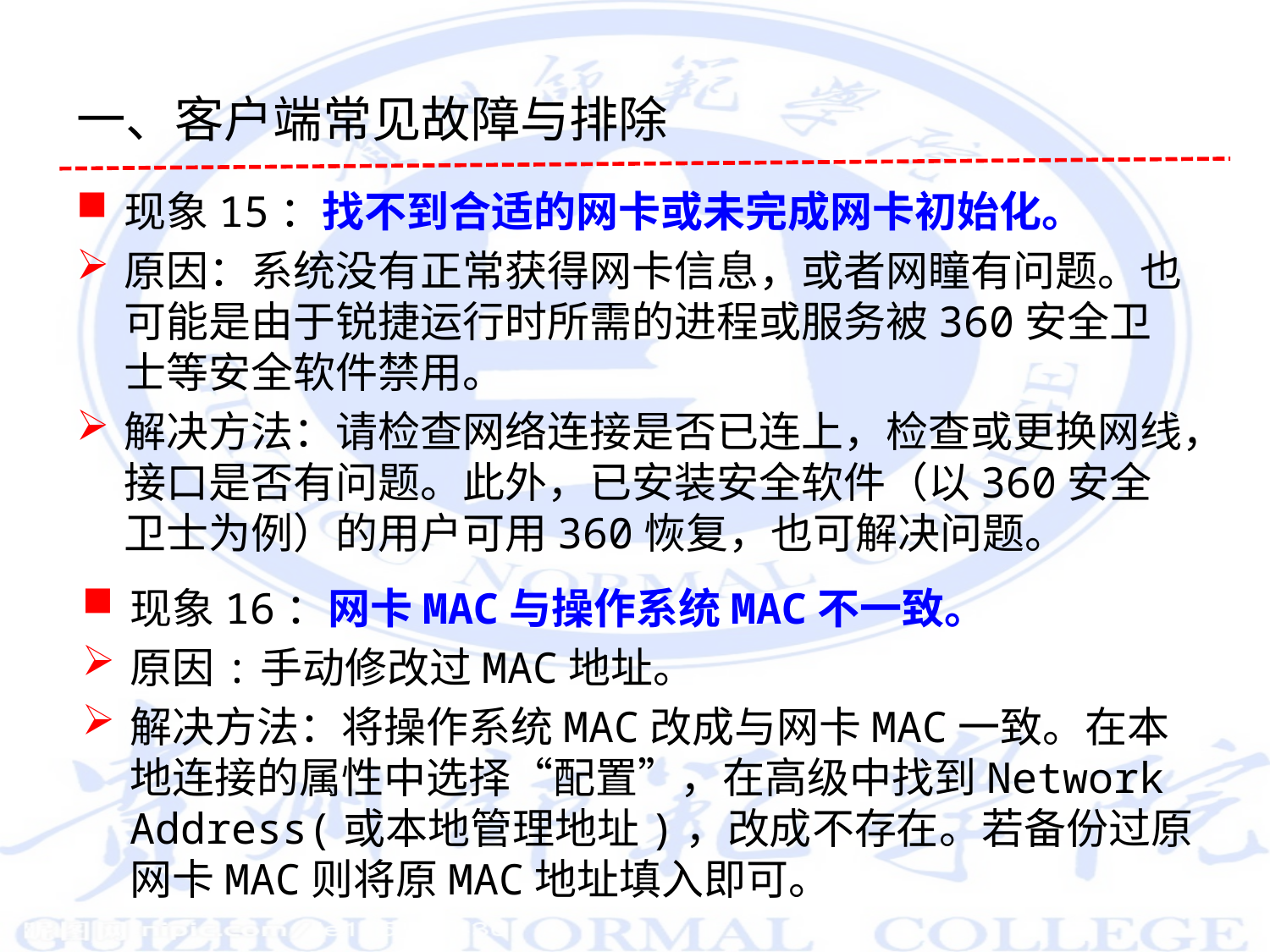

# 一、客户端常见故障与排除
现象15：找不到合适的网卡或未完成网卡初始化。
原因：系统没有正常获得网卡信息，或者网瞳有问题。也可能是由于锐捷运行时所需的进程或服务被360安全卫士等安全软件禁用。
解决方法：请检查网络连接是否已连上，检查或更换网线，接口是否有问题。此外，已安装安全软件（以360安全卫士为例）的用户可用360恢复，也可解决问题。

现象16：网卡MAC与操作系统MAC不一致。
原因:手动修改过MAC地址。
解决方法：将操作系统MAC改成与网卡MAC一致。在本地连接的属性中选择“配置”，在高级中找到Network Address(或本地管理地址)，改成不存在。若备份过原网卡MAC则将原MAC地址填入即可。